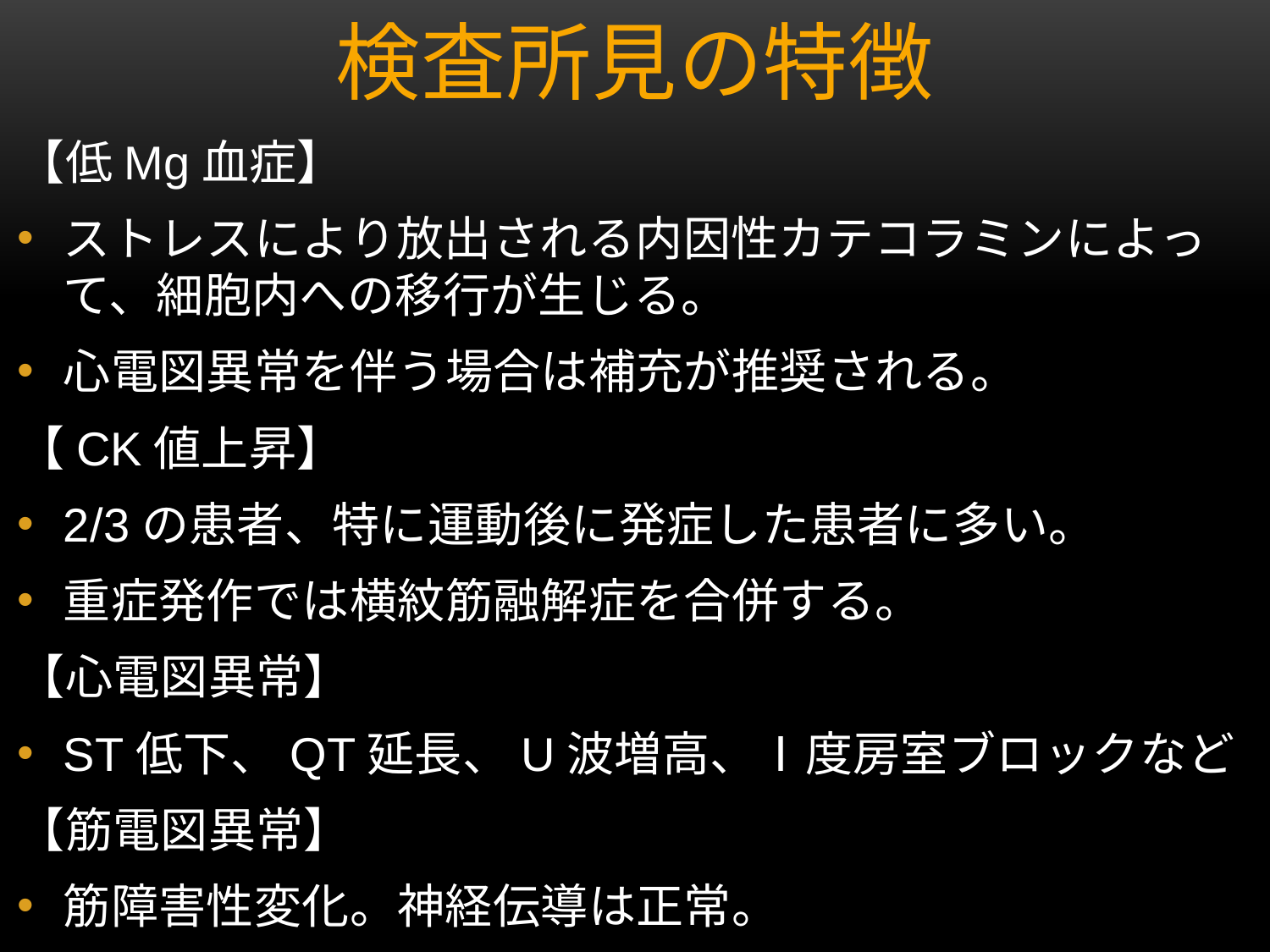

# 検査所見の特徴
【低Mg血症】
ストレスにより放出される内因性カテコラミンによって、細胞内への移行が生じる。
心電図異常を伴う場合は補充が推奨される。
【CK値上昇】
2/3の患者、特に運動後に発症した患者に多い。
重症発作では横紋筋融解症を合併する。
【心電図異常】
ST低下、QT延長、U波増高、Ⅰ度房室ブロックなど
【筋電図異常】
筋障害性変化。神経伝導は正常。